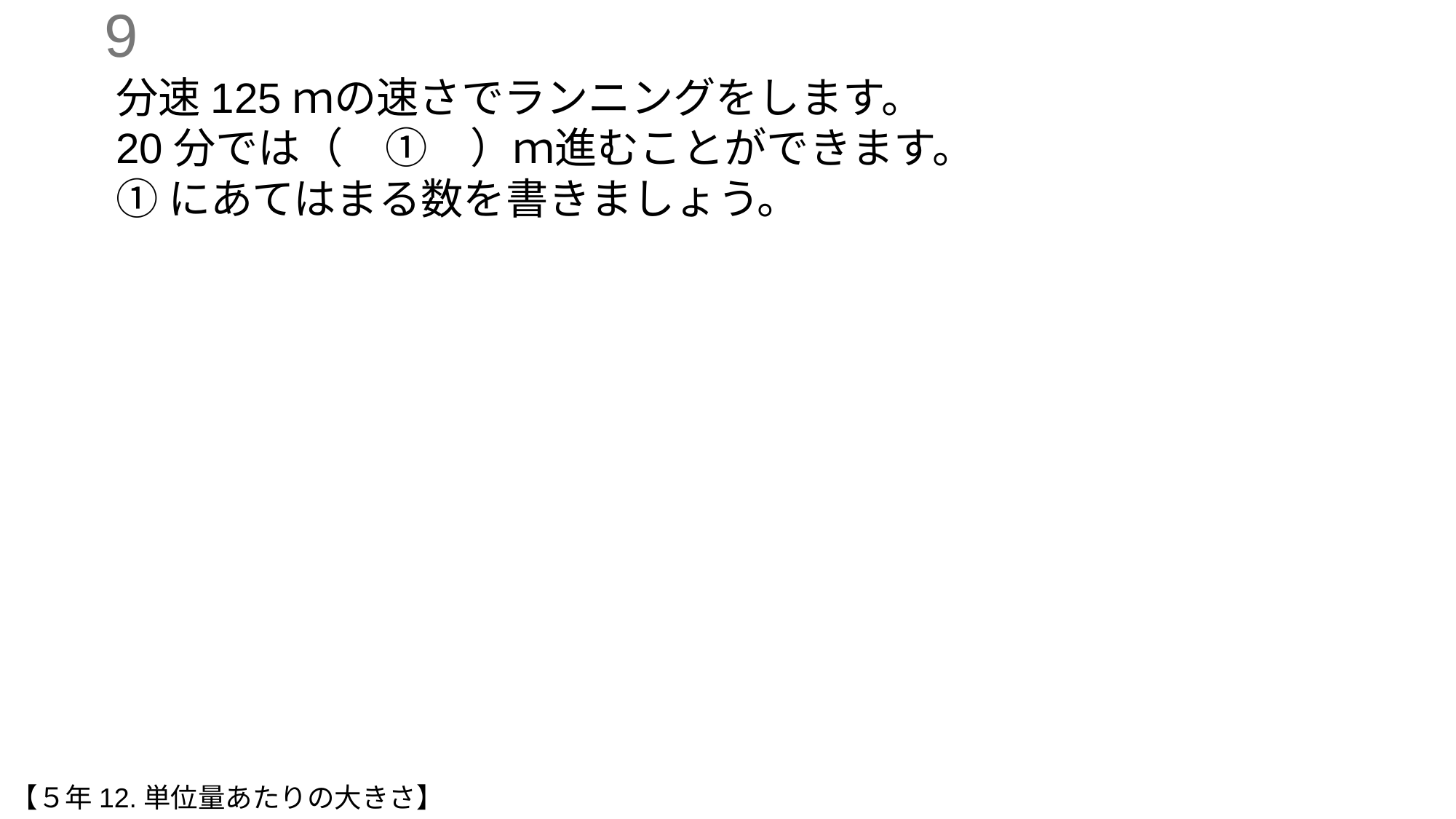

9
分速125ｍの速さでランニングをします。
20分では（　①　）ｍ進むことができます。
①にあてはまる数を書きましょう。
【５年12.単位量あたりの大きさ】